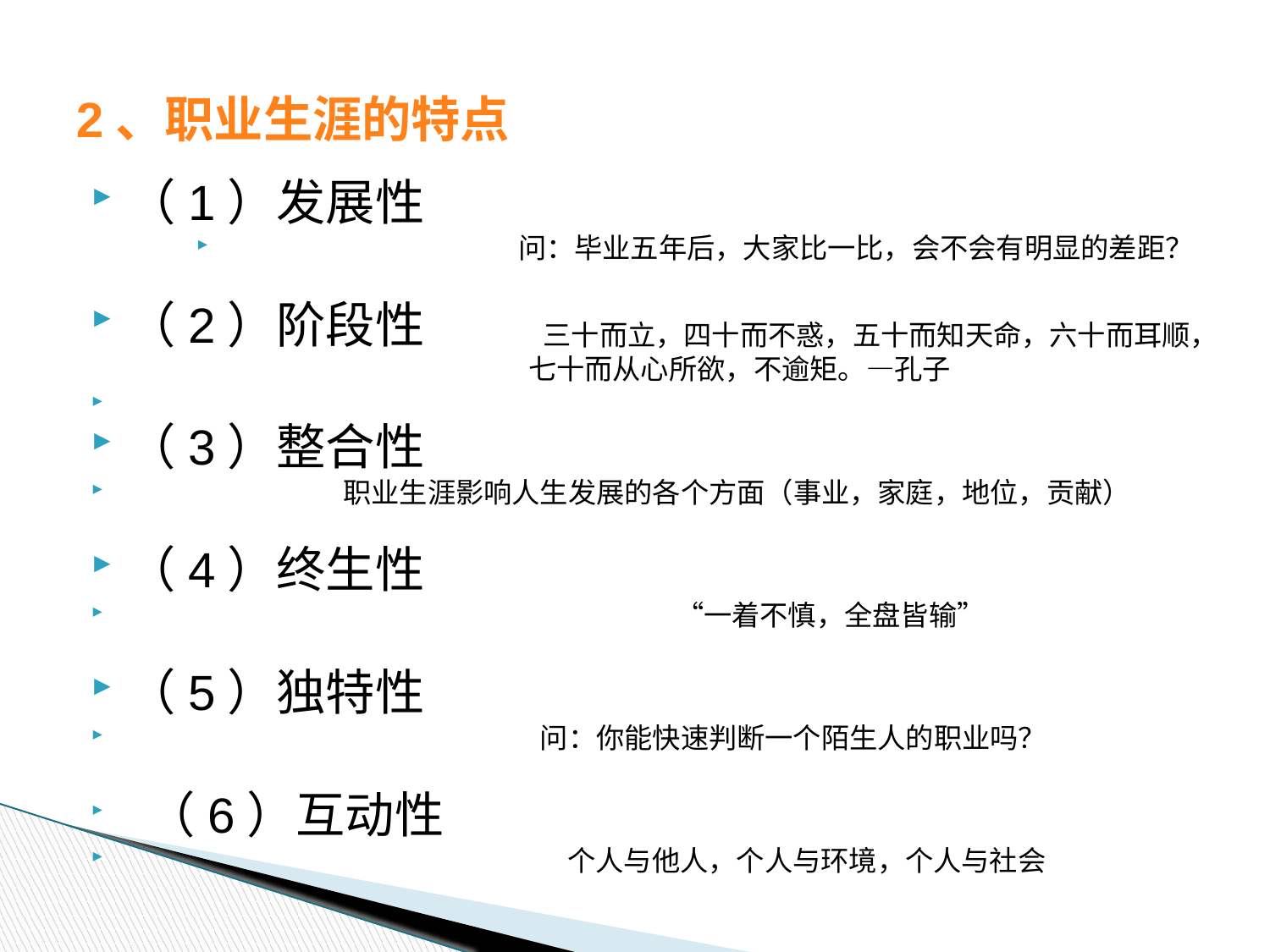

# 2、职业生涯的特点
（1）发展性
                                            问：毕业五年后，大家比一比，会不会有明显的差距？

（2）阶段性

（3）整合性
                                 职业生涯影响人生发展的各个方面（事业，家庭，地位，贡献）

（4）终生性
　　                                                                              “一着不慎，全盘皆输”

（5）独特性
                                                                问：你能快速判断一个陌生人的职业吗？

  （6）互动性
　　　                                                    　个人与他人，个人与环境，个人与社会
 三十而立，四十而不惑，五十而知天命，六十而耳顺，七十而从心所欲，不逾矩。―孔子